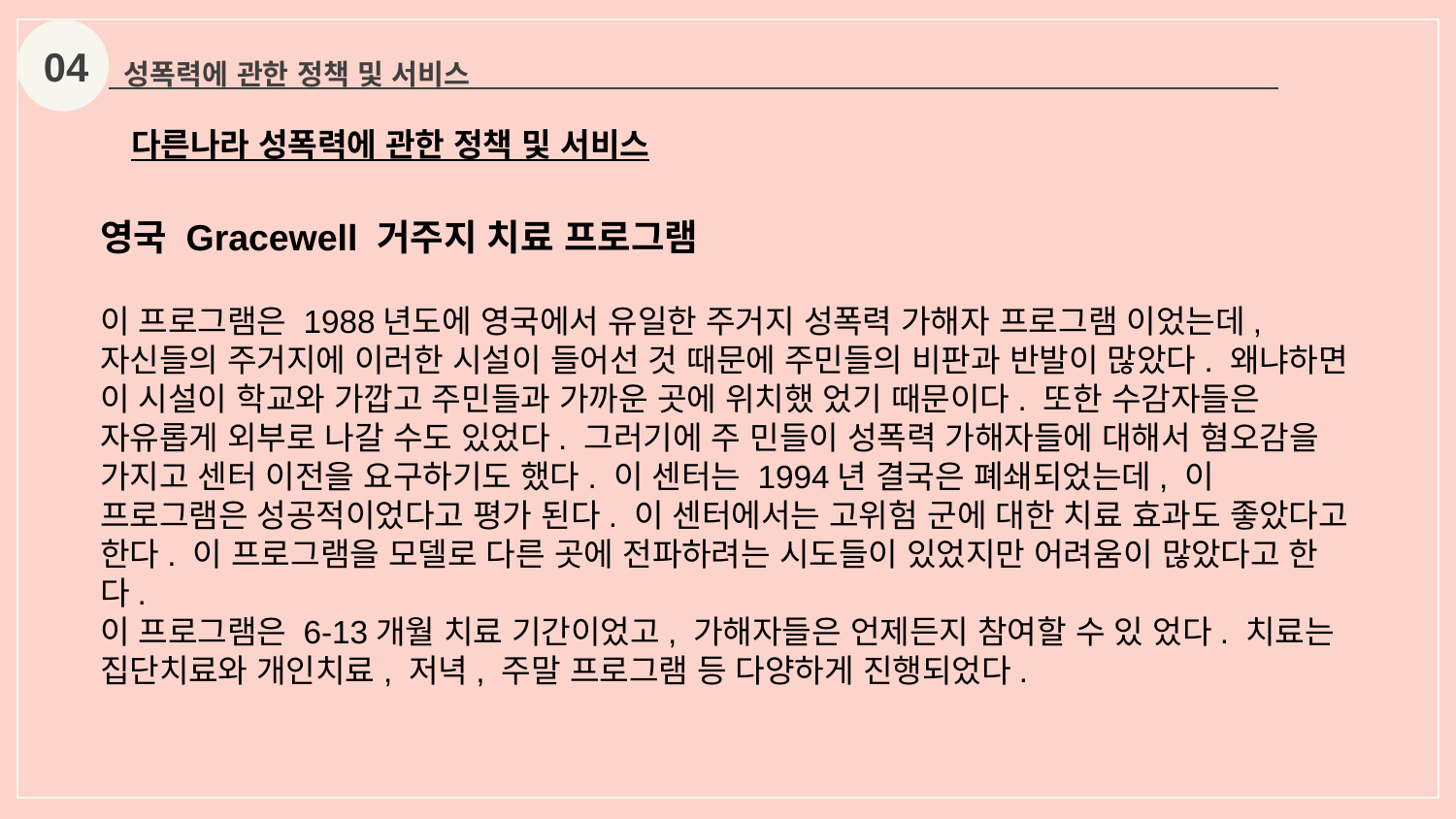

04
성폭력에 관한 정책 및 서비스
다른나라 성폭력에 관한 정책 및 서비스
영국 Gracewell 거주지 치료 프로그램

이 프로그램은 1988년도에 영국에서 유일한 주거지 성폭력 가해자 프로그램 이었는데, 자신들의 주거지에 이러한 시설이 들어선 것 때문에 주민들의 비판과 반발이 많았다. 왜냐하면 이 시설이 학교와 가깝고 주민들과 가까운 곳에 위치했 었기 때문이다. 또한 수감자들은 자유롭게 외부로 나갈 수도 있었다. 그러기에 주 민들이 성폭력 가해자들에 대해서 혐오감을 가지고 센터 이전을 요구하기도 했다. 이 센터는 1994년 결국은 폐쇄되었는데, 이 프로그램은 성공적이었다고 평가 된다. 이 센터에서는 고위험 군에 대한 치료 효과도 좋았다고 한다. 이 프로그램을 모델로 다른 곳에 전파하려는 시도들이 있었지만 어려움이 많았다고 한다.
이 프로그램은 6-13개월 치료 기간이었고, 가해자들은 언제든지 참여할 수 있 었다. 치료는 집단치료와 개인치료, 저녁, 주말 프로그램 등 다양하게 진행되었다.